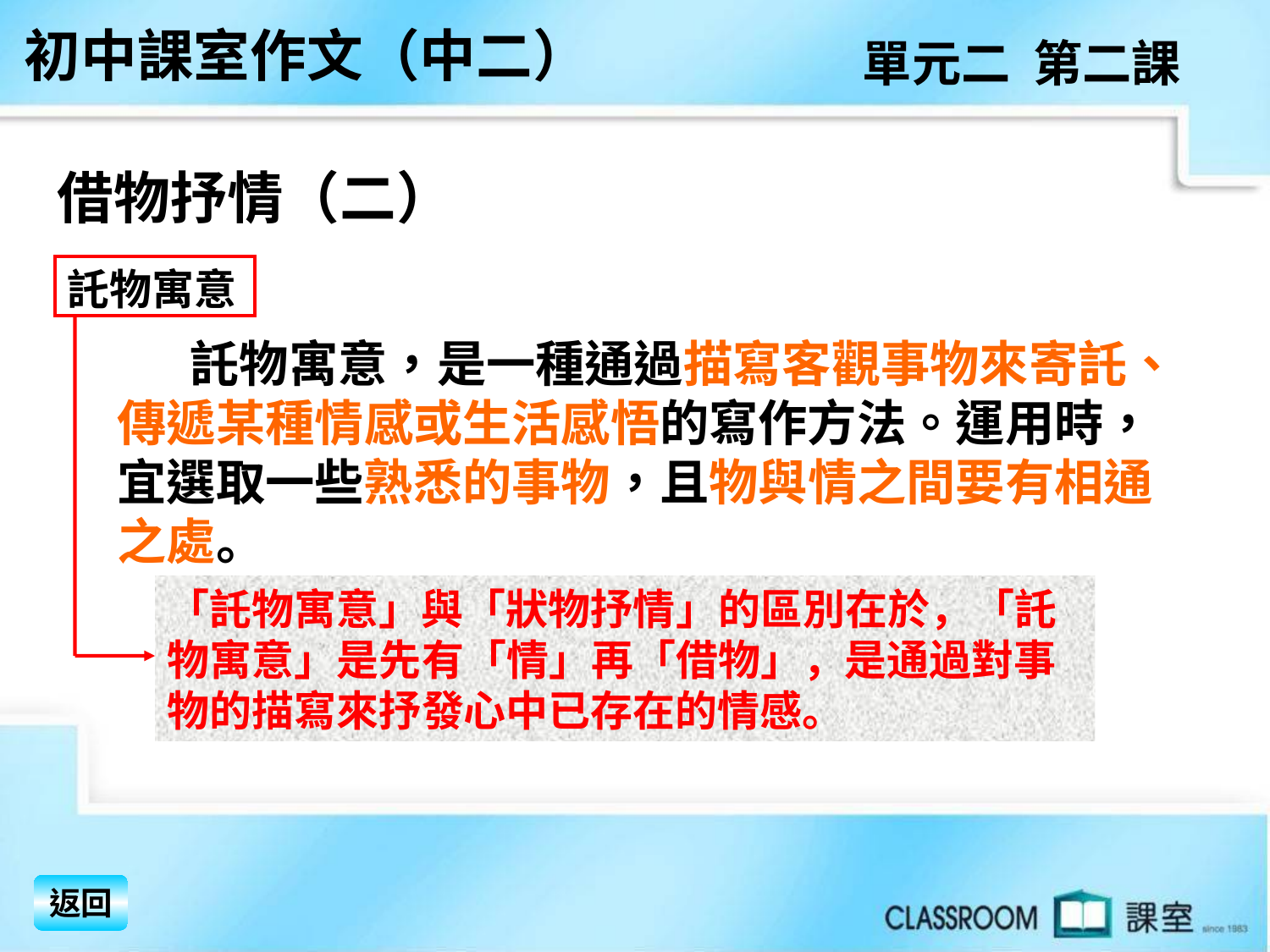

初中課室作文（中二）
單元二  第二課
借物抒情（二）
託物寓意

        託物寓意，是一種通過描寫客觀事物來寄託、傳遞某種情感或生活感悟的寫作方法。運用時，宜選取一些熟悉的事物，且物與情之間要有相通之處。
「託物寓意」與「狀物抒情」的區別在於，「託物寓意」是先有「情」再「借物」，是通過對事物的描寫來抒發心中已存在的情感。
返回